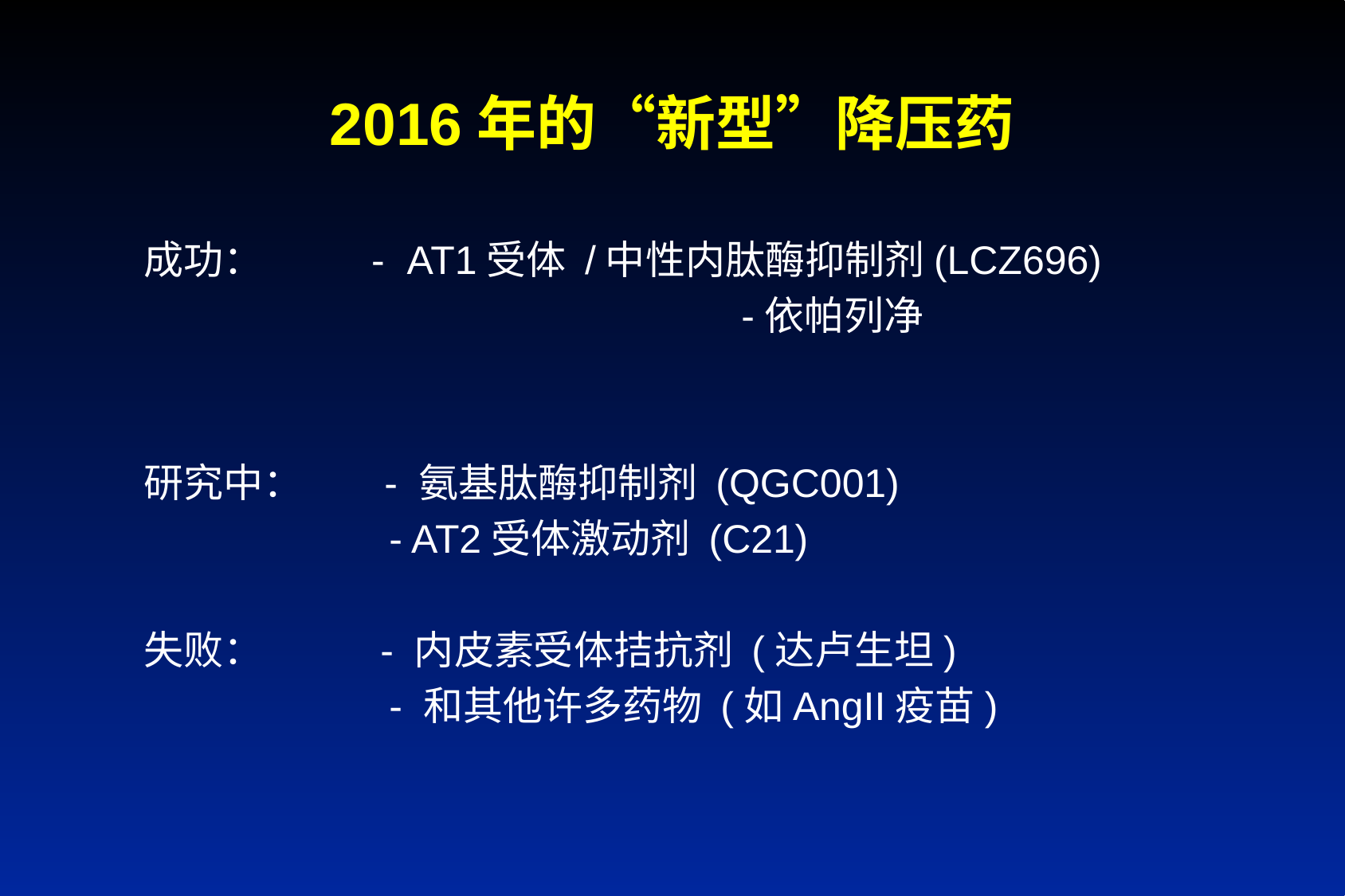

# 2016年的“新型”降压药
成功：           -  AT1受体 /中性内肽酶抑制剂(LCZ696)
		    			-依帕列净

研究中：        - 氨基肽酶抑制剂 (QGC001)
                      - AT2受体激动剂 (C21)

失败：            - 内皮素受体拮抗剂 (达卢生坦)
                      - 和其他许多药物 (如AngII疫苗)